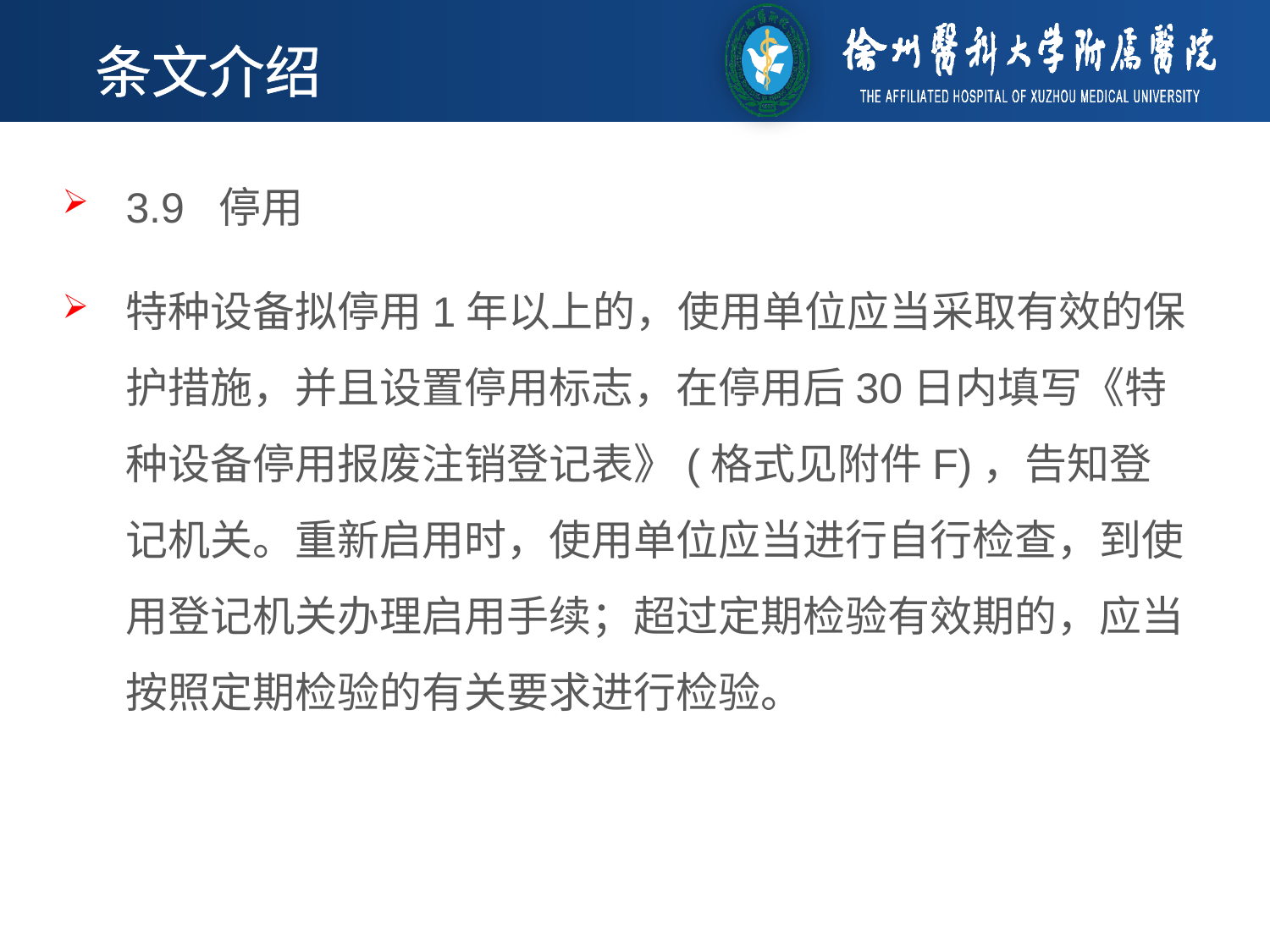

条文介绍

3.9  停用
特种设备拟停用1年以上的，使用单位应当采取有效的保护措施，并且设置停用标志，在停用后30日内填写《特种设备停用报废注销登记表》(格式见附件F)，告知登记机关。重新启用时，使用单位应当进行自行检查，到使用登记机关办理启用手续；超过定期检验有效期的，应当按照定期检验的有关要求进行检验。